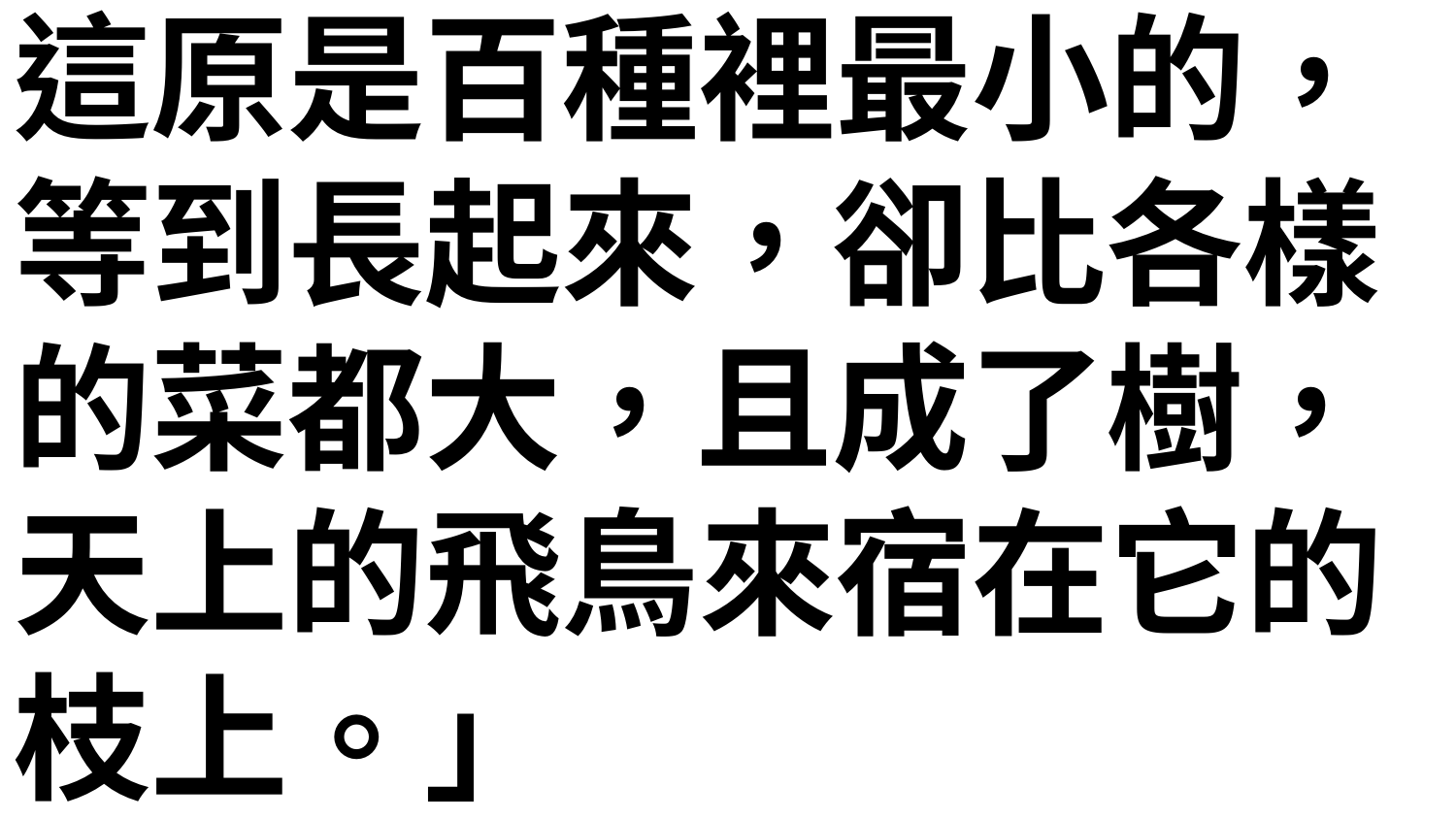

這原是百種裡最小的，等到長起來，卻比各樣的菜都大，且成了樹，天上的飛鳥來宿在它的枝上。」
他又對他們講個比喻說：「天國好像麵酵, 有婦人拿來藏在三斗麵裡, 直等全團都發起來。」